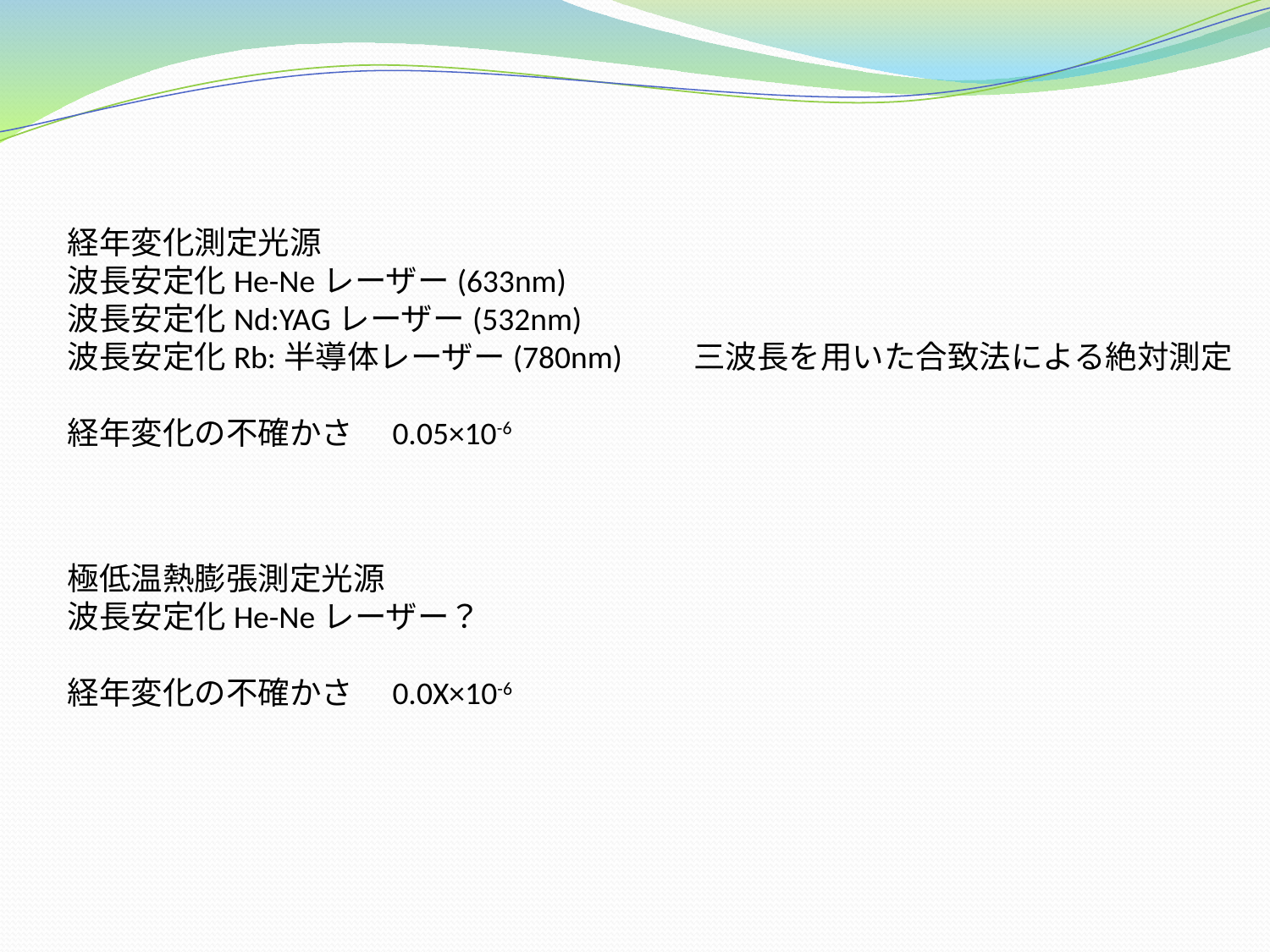

経年変化測定光源
波長安定化He-Neレーザー(633nm)
波長安定化Nd:YAGレーザー(532nm)
波長安定化Rb:半導体レーザー(780nm)　　三波長を用いた合致法による絶対測定

経年変化の不確かさ　0.05×10-6
極低温熱膨張測定光源
波長安定化He-Neレーザー？

経年変化の不確かさ　0.0X×10-6